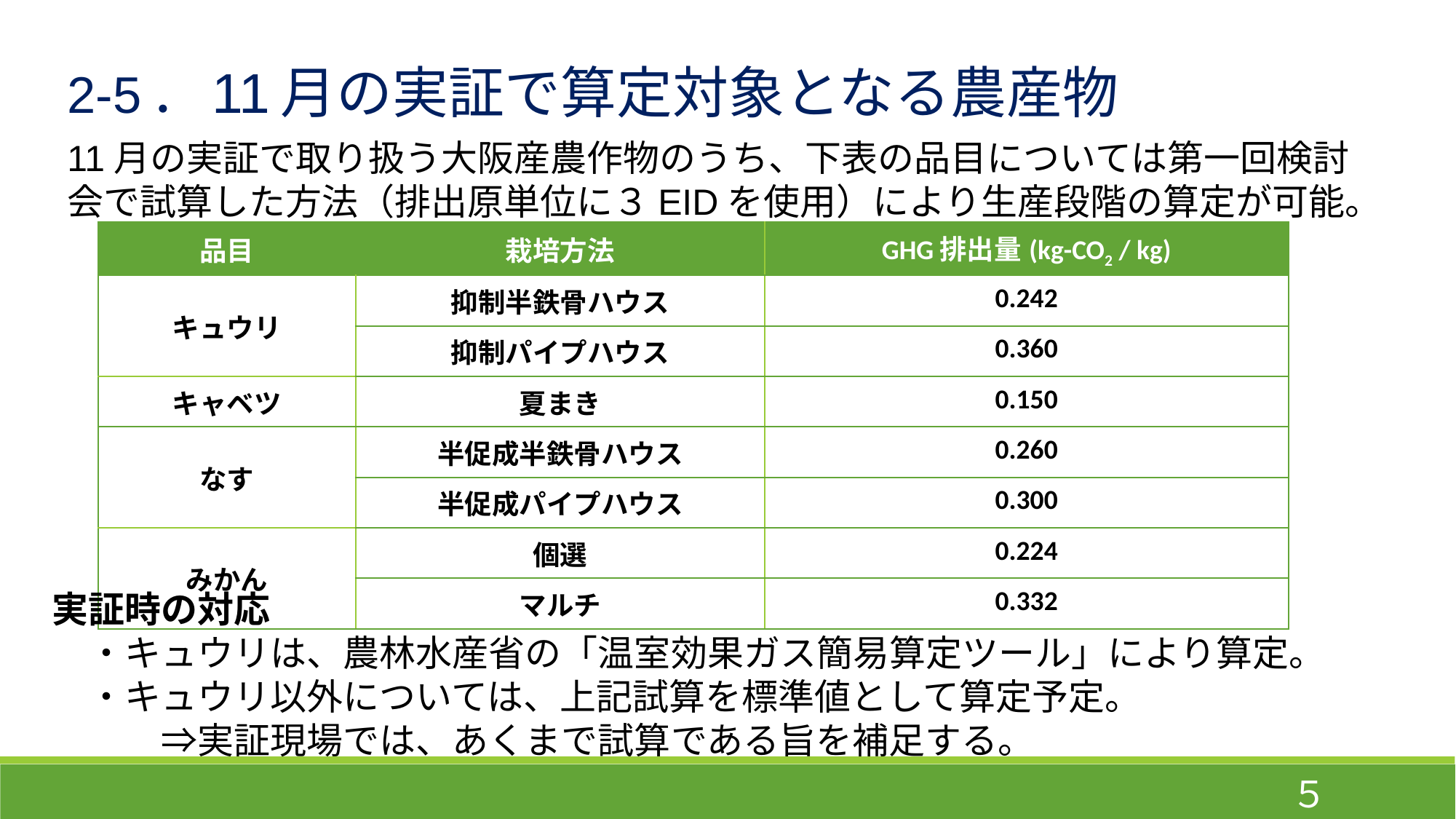

2-5．11月の実証で算定対象となる農産物
11月の実証で取り扱う大阪産農作物のうち、下表の品目については第一回検討会で試算した方法（排出原単位に３EIDを使用）により生産段階の算定が可能。
| 品目 | 栽培方法 | GHG排出量(kg-CO2 / kg) |
| --- | --- | --- |
| キュウリ | 抑制半鉄骨ハウス | 0.242 |
|  | 抑制パイプハウス | 0.360 |
| キャベツ | 夏まき | 0.150 |
| なす | 半促成半鉄骨ハウス | 0.260 |
|  | 半促成パイプハウス | 0.300 |
| みかん | 個選 | 0.224 |
|  | マルチ | 0.332 |
実証時の対応
　・キュウリは、農林水産省の「温室効果ガス簡易算定ツール」により算定。
　・キュウリ以外については、上記試算を標準値として算定予定。
　　　⇒実証現場では、あくまで試算である旨を補足する。
５